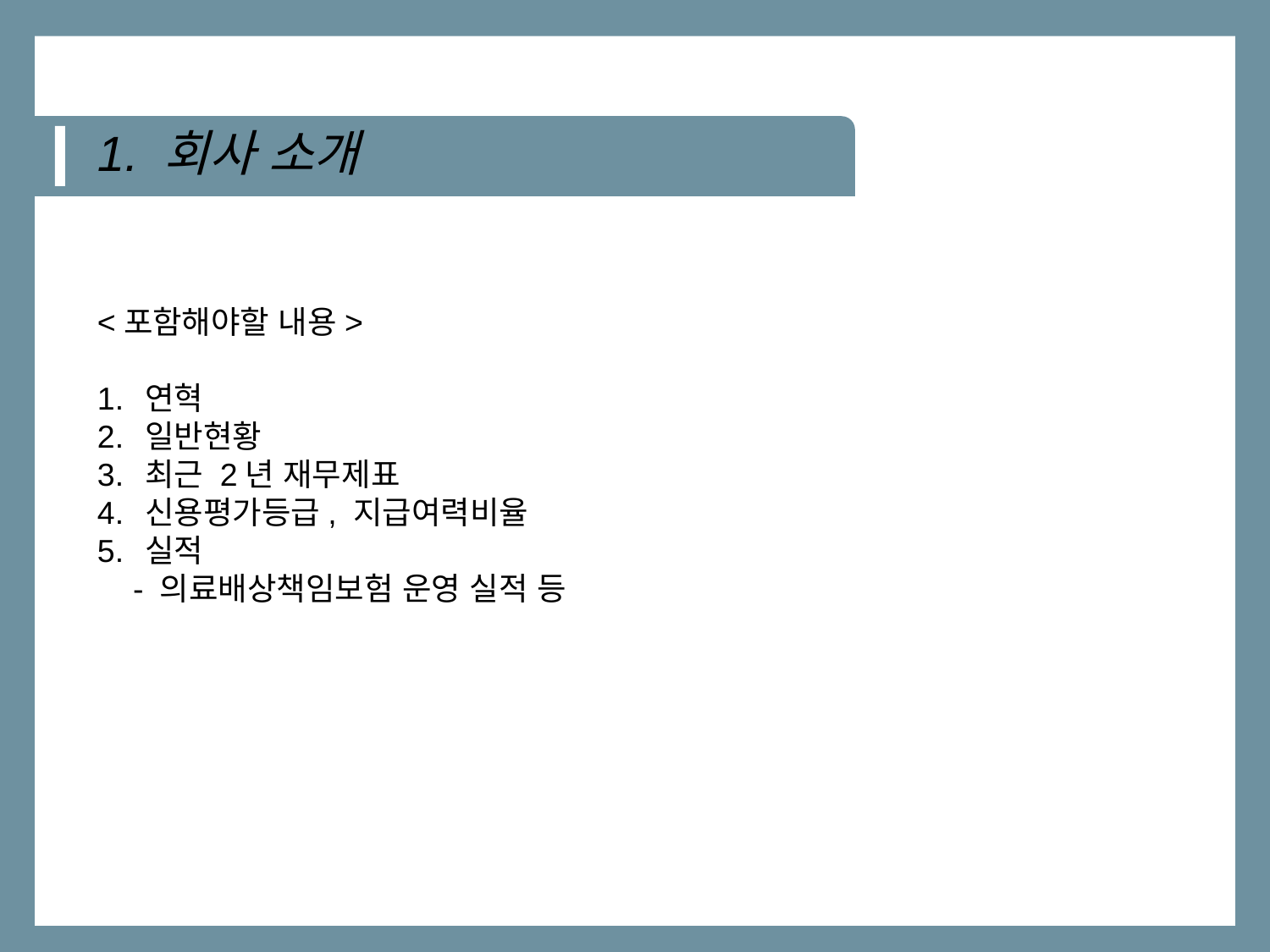

1. 회사 소개
<포함해야할 내용>

연혁
일반현황
최근 2년 재무제표
신용평가등급, 지급여력비율
실적
    - 의료배상책임보험 운영 실적 등